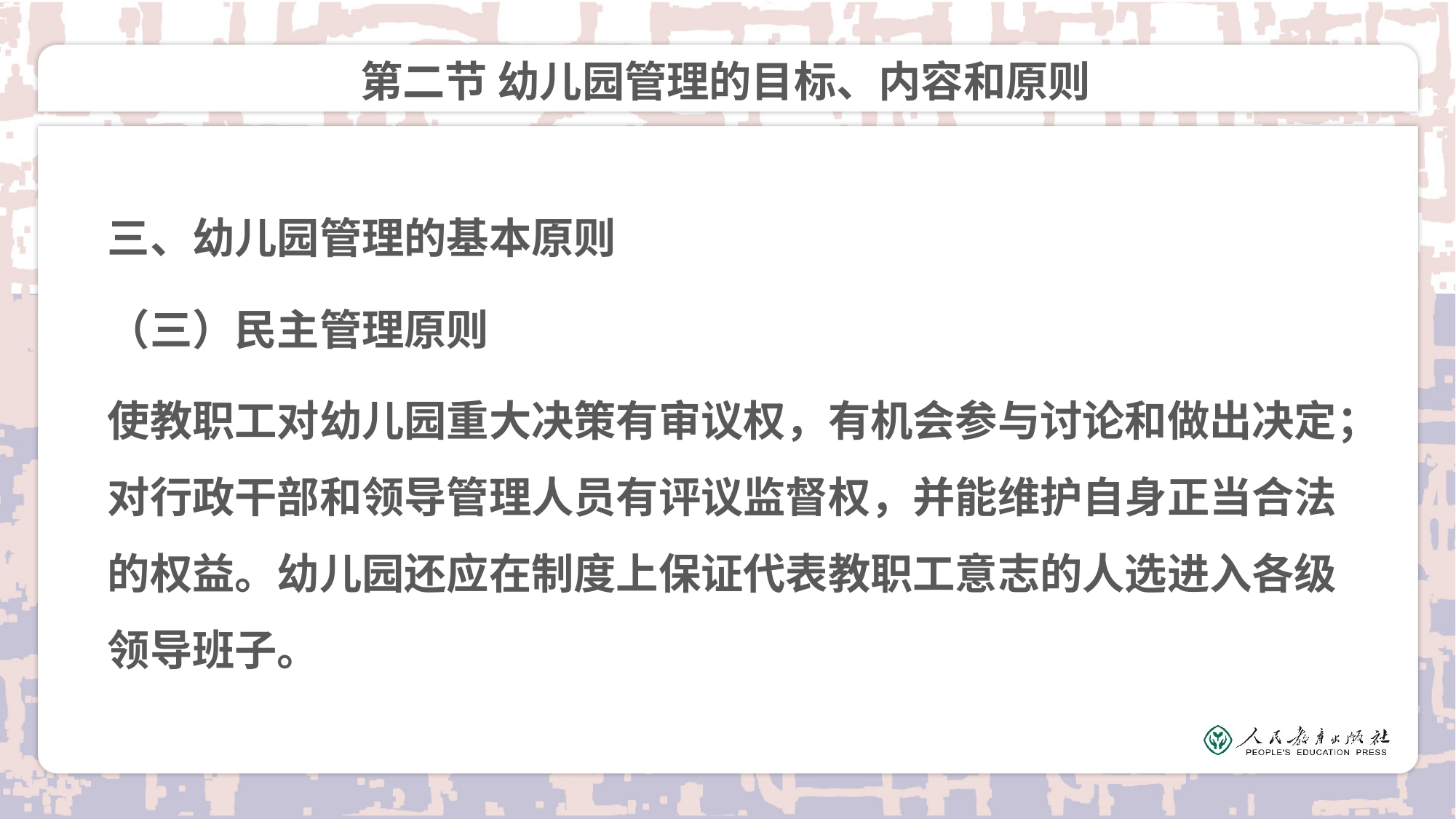

# 第二节 幼儿园管理的目标、内容和原则
三、幼儿园管理的基本原则
（三）民主管理原则
使教职工对幼儿园重大决策有审议权，有机会参与讨论和做出决定；对行政干部和领导管理人员有评议监督权，并能维护自身正当合法的权益。幼儿园还应在制度上保证代表教职工意志的人选进入各级领导班子。